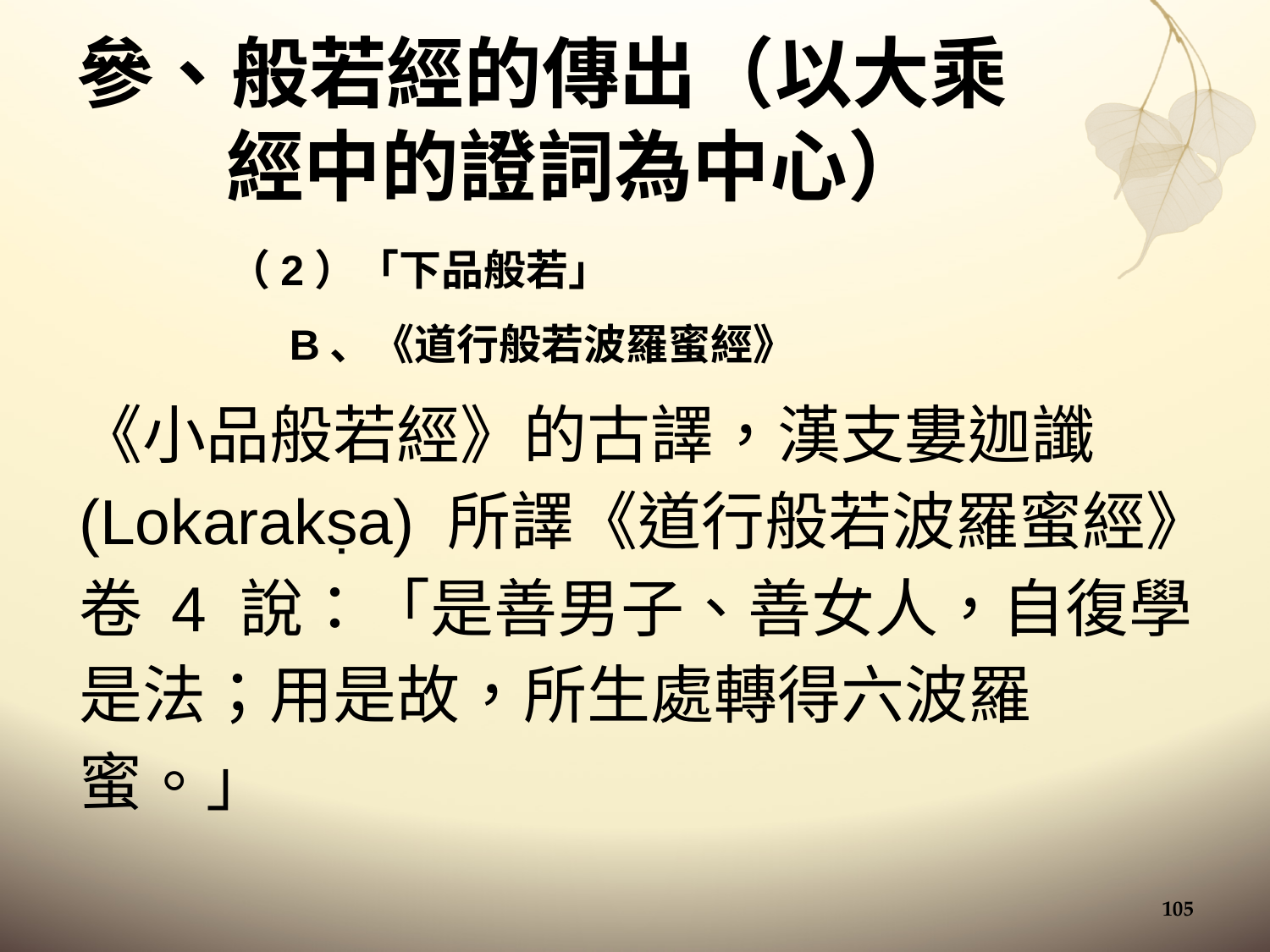

# 參、般若經的傳出（以大乘經中的證詞為中心）
（2）「下品般若」
B、《道行般若波羅蜜經》
《小品般若經》的古譯，漢支婁迦讖 (Lokarakṣa) 所譯《道行般若波羅蜜經》卷 4 說：「是善男子、善女人，自復學是法；用是故，所生處轉得六波羅蜜。」

105